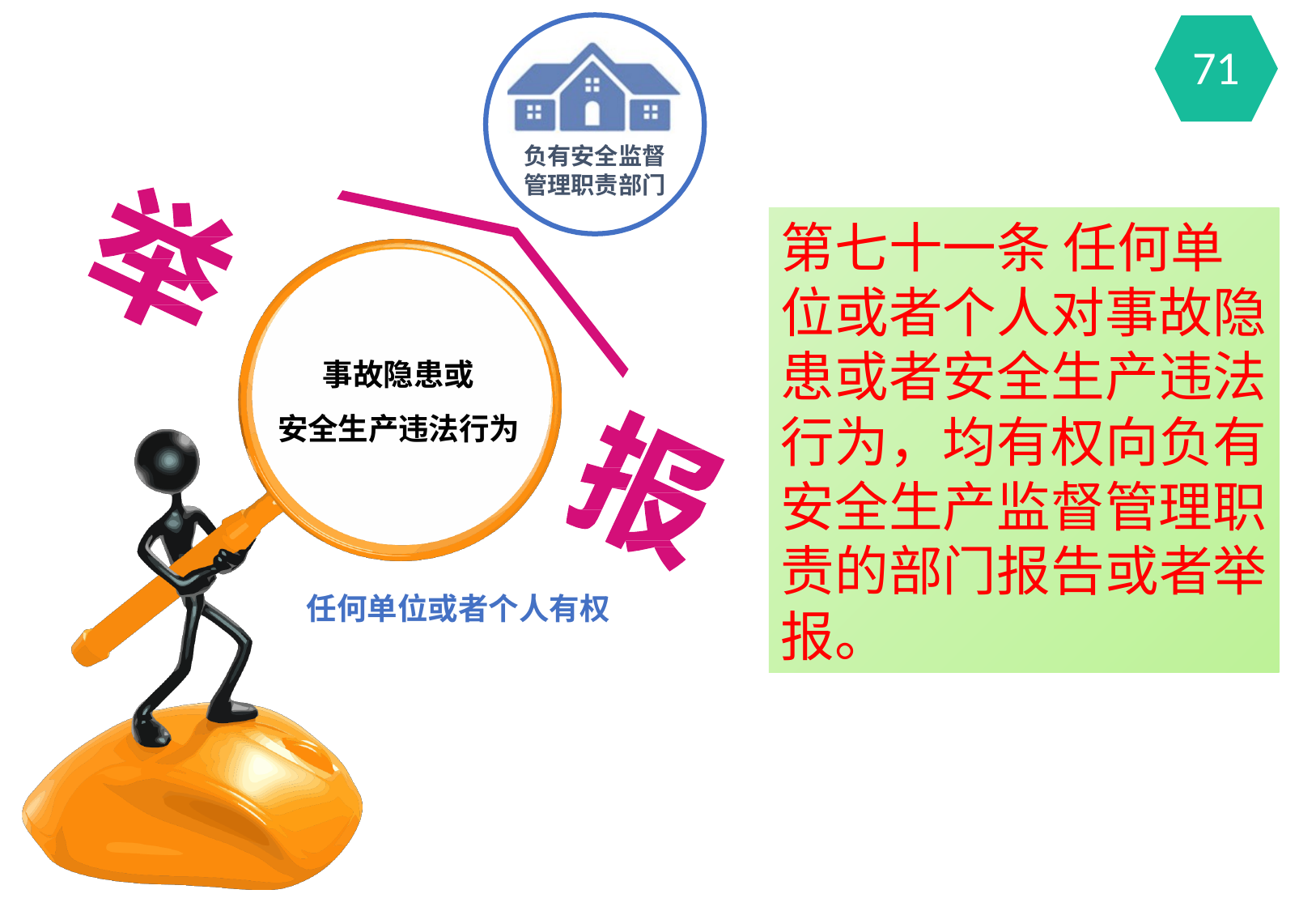

71
负有安全监督 管理职责部门

第七十一条 任何单位或者个人对事故隐患或者安全生产违法行为，均有权向负有安全生产监督管理职责的部门报告或者举报。

事故隐患或
安全生产违法行为

任何单位或者个人有权